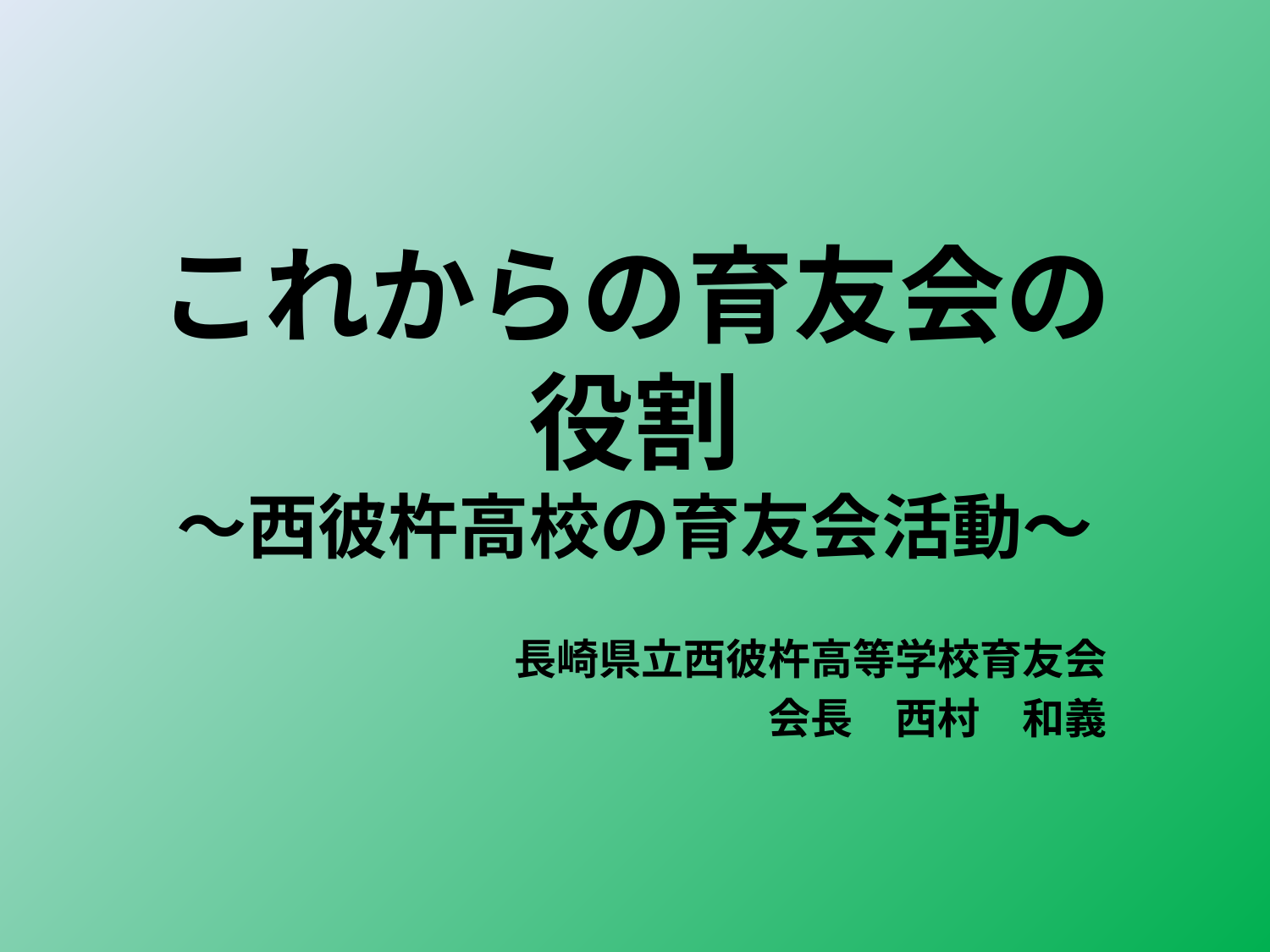

# これからの育友会の役割 ～西彼杵高校の育友会活動～
長崎県立西彼杵高等学校育友会
会長　西村　和義